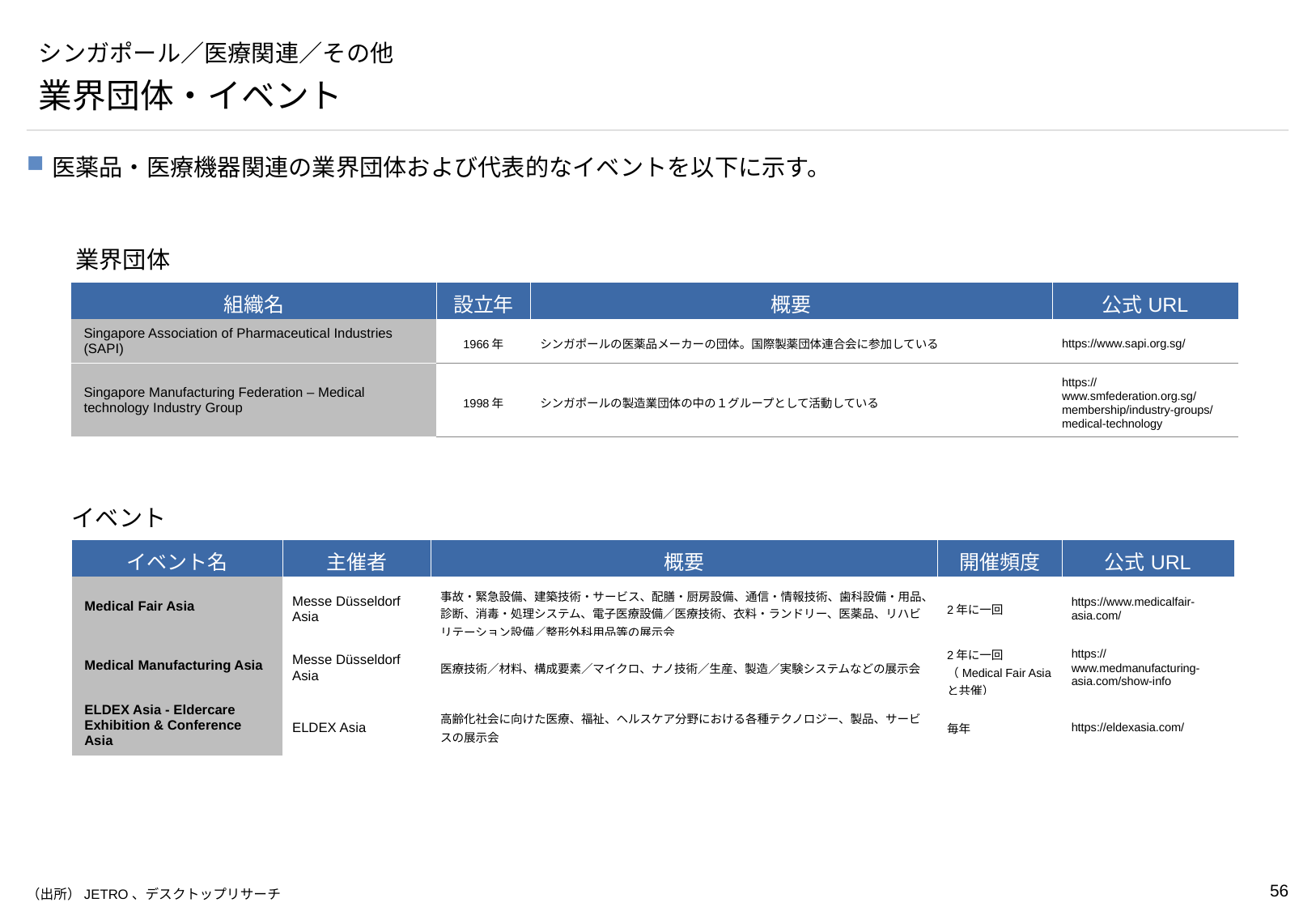

# シンガポール／医療関連／その他
業界団体・イベント
医薬品・医療機器関連の業界団体および代表的なイベントを以下に示す。
業界団体
| 組織名 | 設立年 | 概要 | 公式URL |
| --- | --- | --- | --- |
| Singapore Association of Pharmaceutical Industries (SAPI) | 1966年 | シンガポールの医薬品メーカーの団体。国際製薬団体連合会に参加している | https://www.sapi.org.sg/ |
| Singapore Manufacturing Federation – Medical technology Industry Group | 1998年 | シンガポールの製造業団体の中の１グループとして活動している | https://www.smfederation.org.sg/membership/industry-groups/medical-technology |
イベント
| イベント名 | 主催者 | 概要 | 開催頻度 | 公式URL |
| --- | --- | --- | --- | --- |
| Medical Fair Asia | Messe Düsseldorf Asia | 事故・緊急設備、建築技術・サービス、配膳・厨房設備、通信・情報技術、歯科設備・用品、診断、消毒・処理システム、電子医療設備／医療技術、衣料・ランドリー、医薬品、リハビリテーション設備／整形外科用品等の展示会 | 2年に一回 | https://www.medicalfair-asia.com/ |
| Medical Manufacturing Asia | Messe Düsseldorf Asia | 医療技術／材料、構成要素／マイクロ、ナノ技術／生産、製造／実験システムなどの展示会 | 2年に一回　（Medical Fair Asiaと共催） | https://www.medmanufacturing-asia.com/show-info |
| ELDEX Asia - Eldercare Exhibition & Conference Asia | ELDEX Asia | 高齢化社会に向けた医療、福祉、ヘルスケア分野における各種テクノロジー、製品、サービスの展示会 | 毎年 | https://eldexasia.com/ |
（出所）JETRO、デスクトップリサーチ